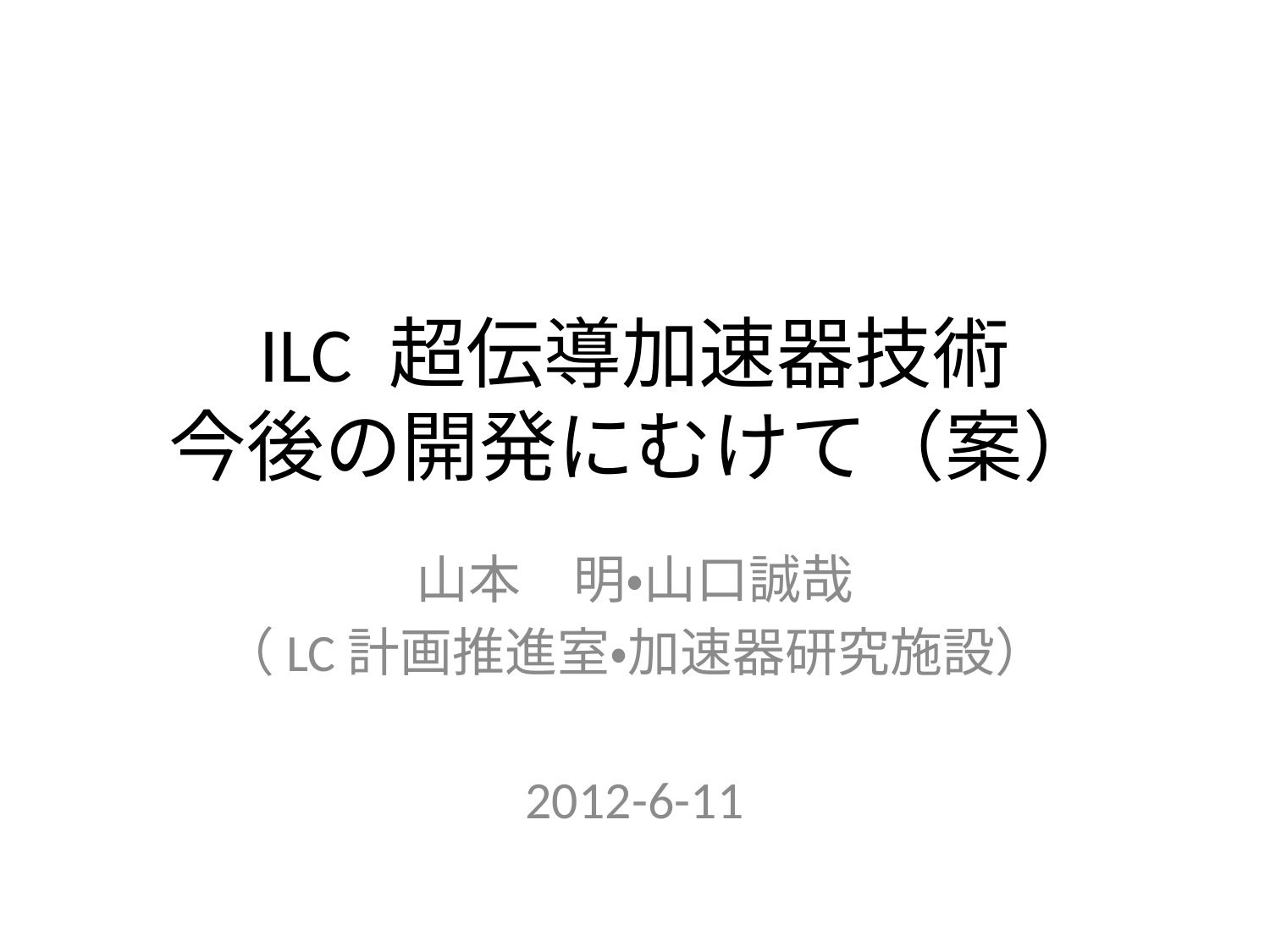

# ILC 超伝導加速器技術 今後の開発にむけて（案）
山本　明・山口誠哉
（LC計画推進室・加速器研究施設）

2012-6-11